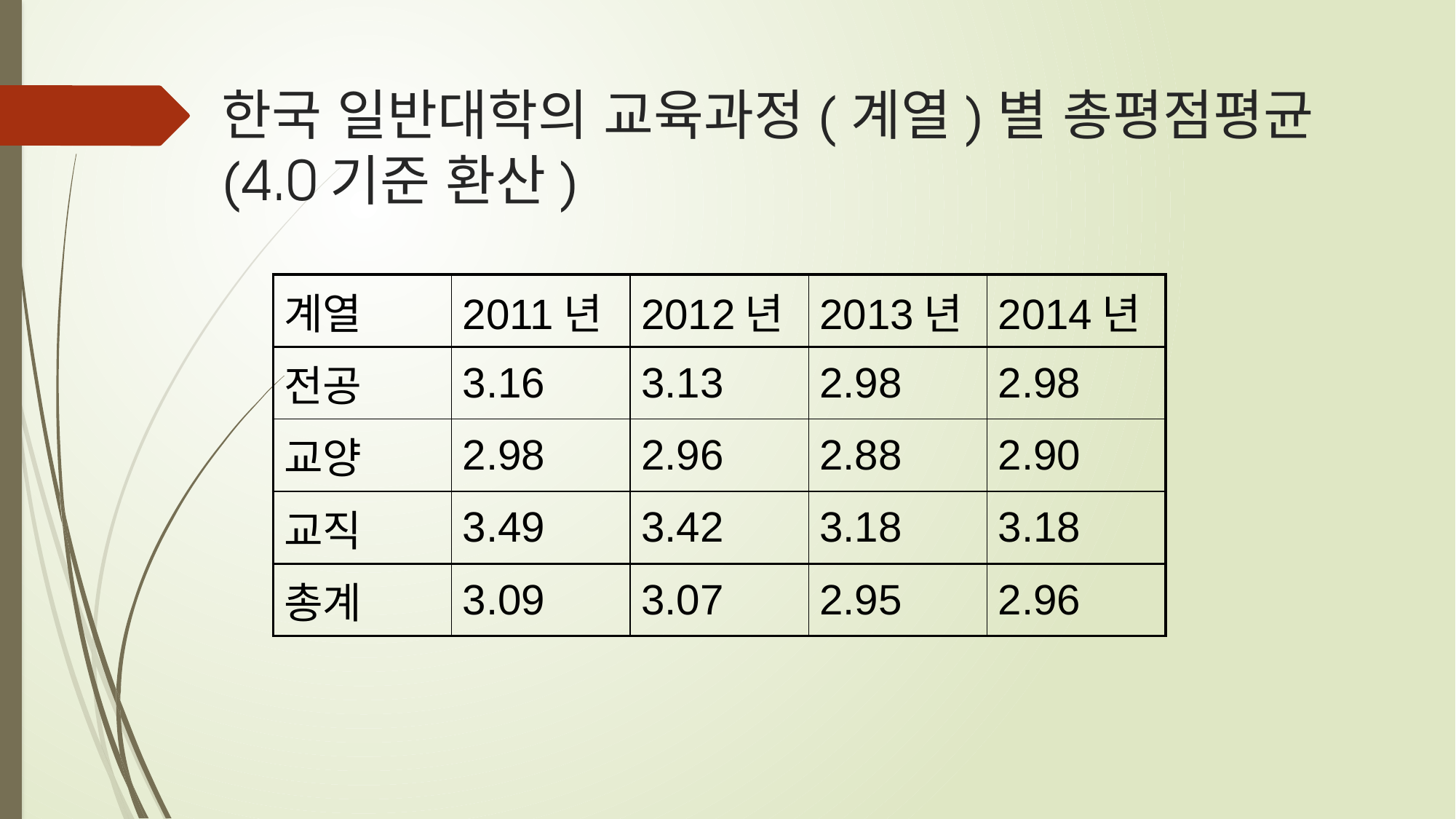

# 한국 일반대학의 교육과정(계열)별 총평점평균 (4.0기준 환산)
| 계열 | 2011년 | 2012년 | 2013년 | 2014년 |
| --- | --- | --- | --- | --- |
| 전공 | 3.16 | 3.13 | 2.98 | 2.98 |
| 교양 | 2.98 | 2.96 | 2.88 | 2.90 |
| 교직 | 3.49 | 3.42 | 3.18 | 3.18 |
| 총계 | 3.09 | 3.07 | 2.95 | 2.96 |